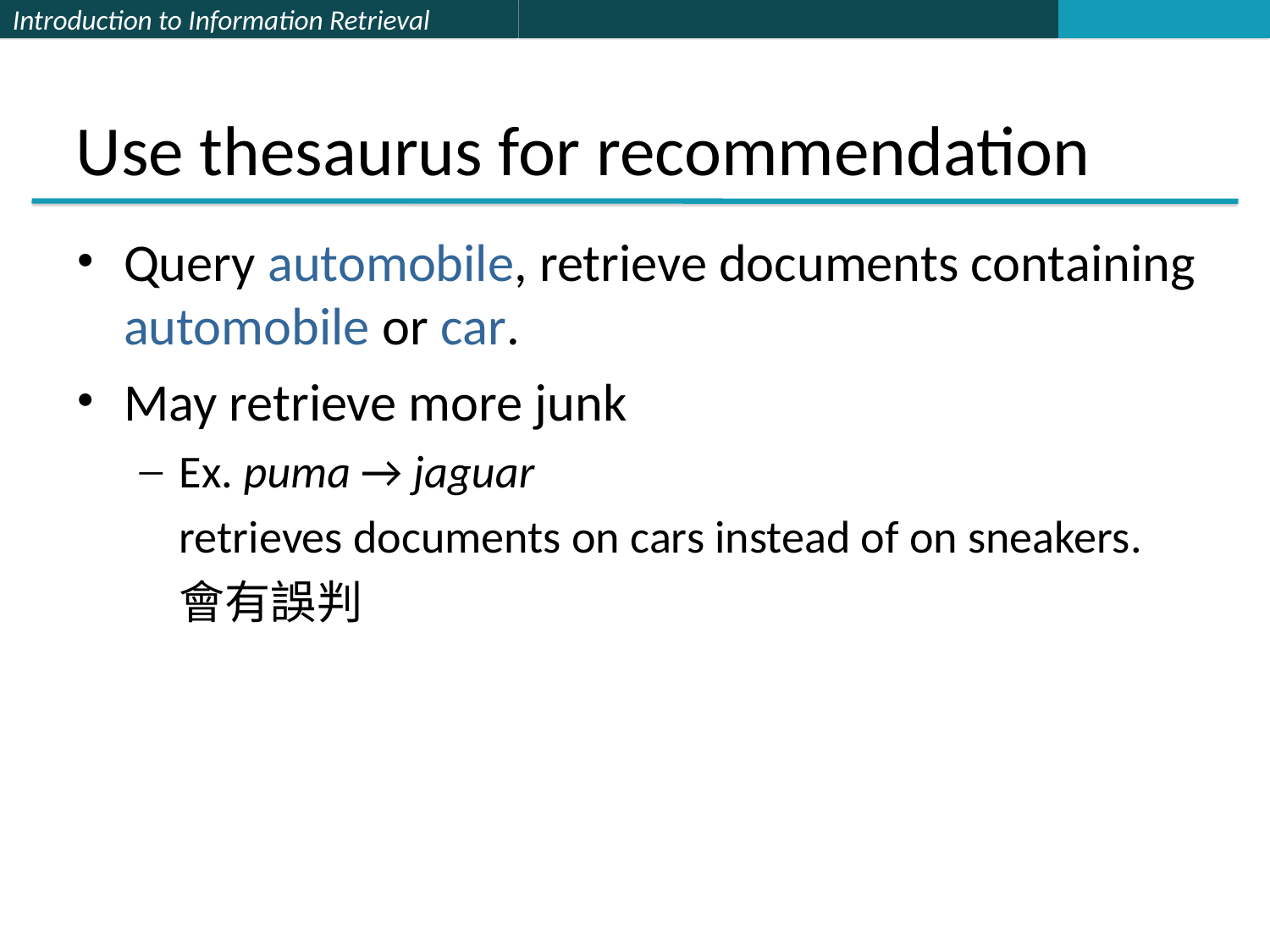

# Use thesaurus for recommendation
Query automobile, retrieve documents containing automobile or car.
May retrieve more junk
Ex. puma → jaguar
	retrieves documents on cars instead of on sneakers.
	會有誤判